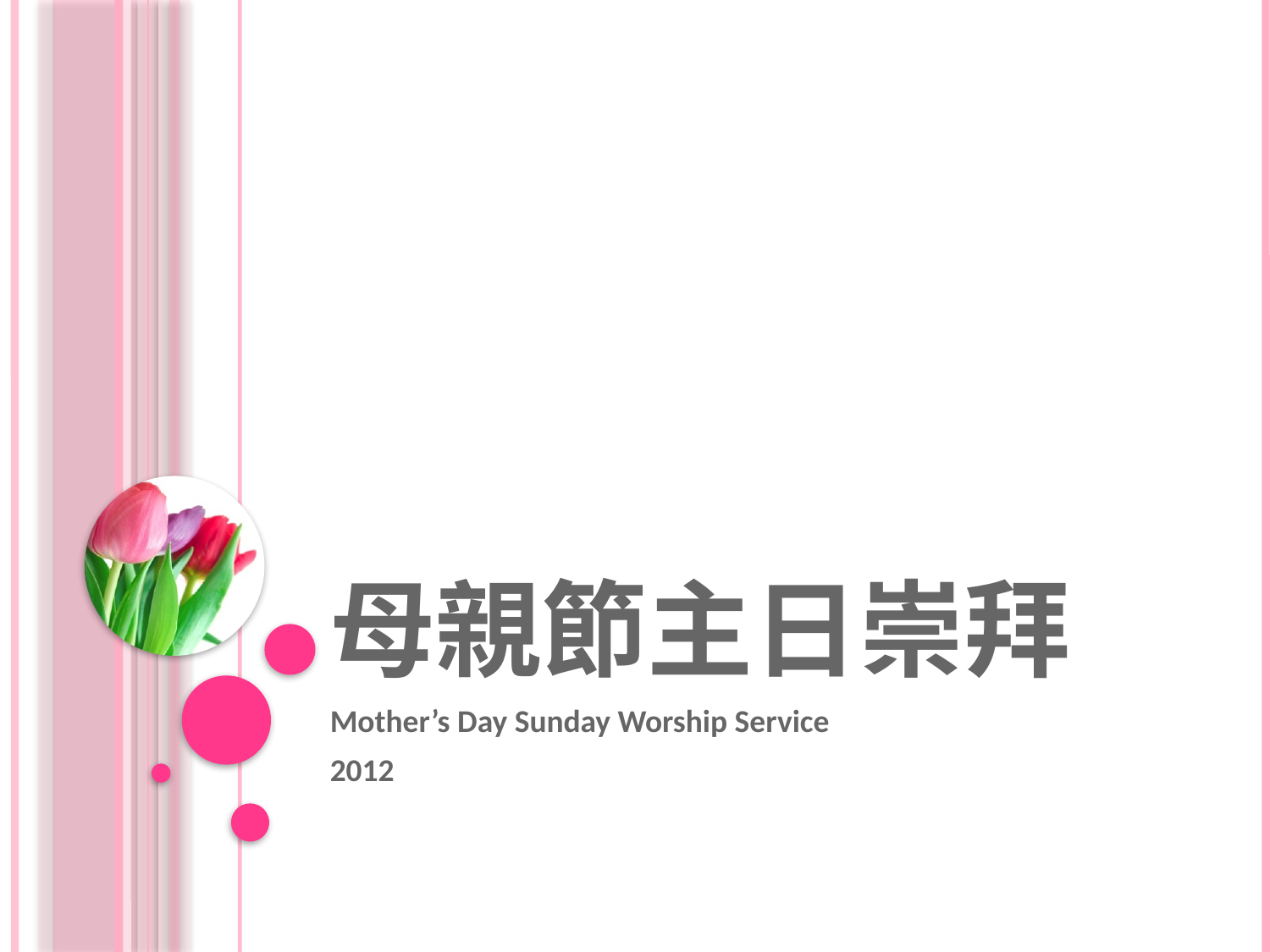

# 母親節主日崇拜
Mother’s Day Sunday Worship Service
2012